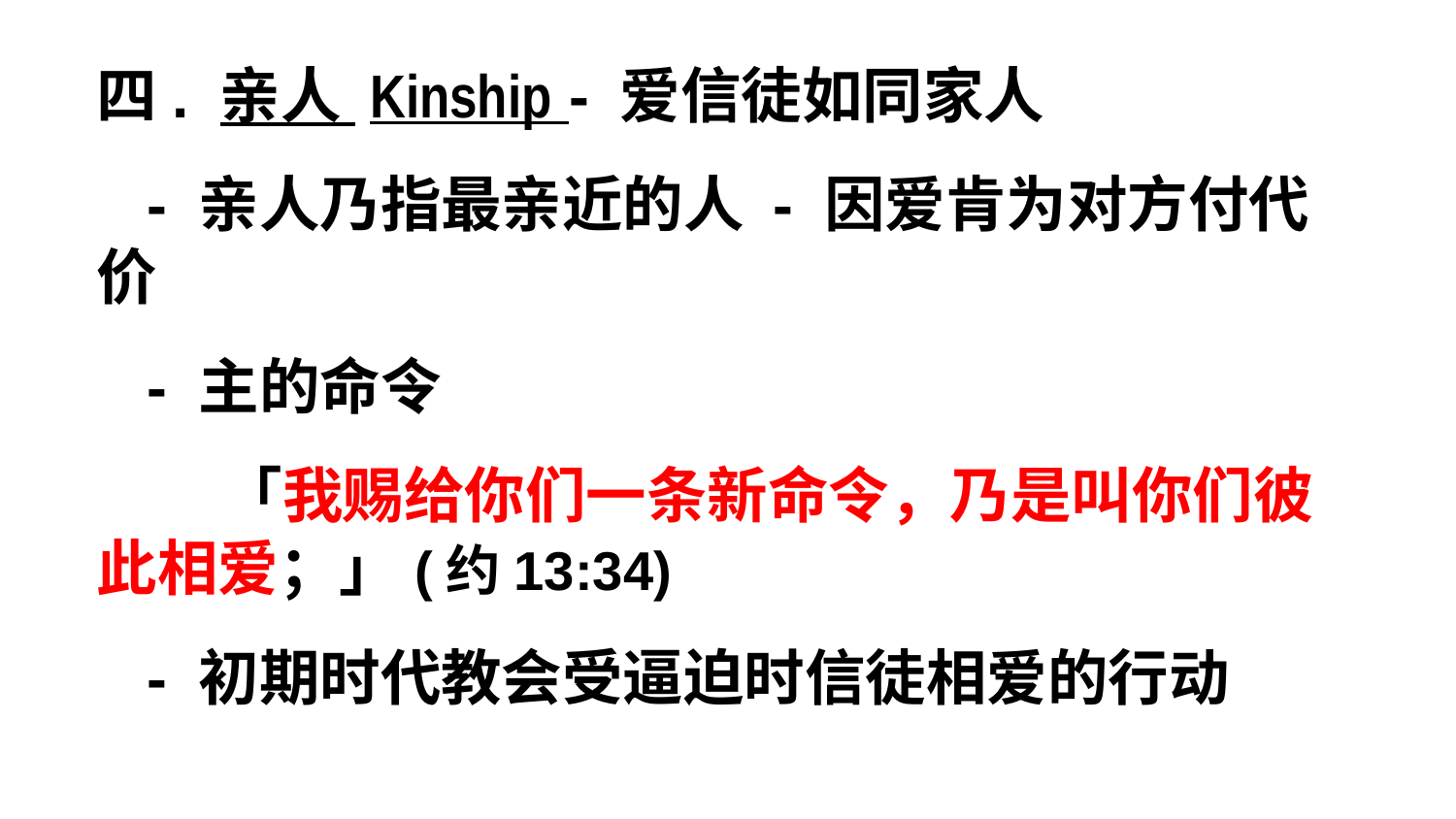

四. 亲人 Kinship - 爱信徒如同家人
   - 亲人乃指最亲近的人 - 因爱肯为对方付代价
   - 主的命令
        「我赐给你们一条新命令，乃是叫你们彼此相爱；」(约13:34)
   - 初期时代教会受逼迫时信徒相爱的行动